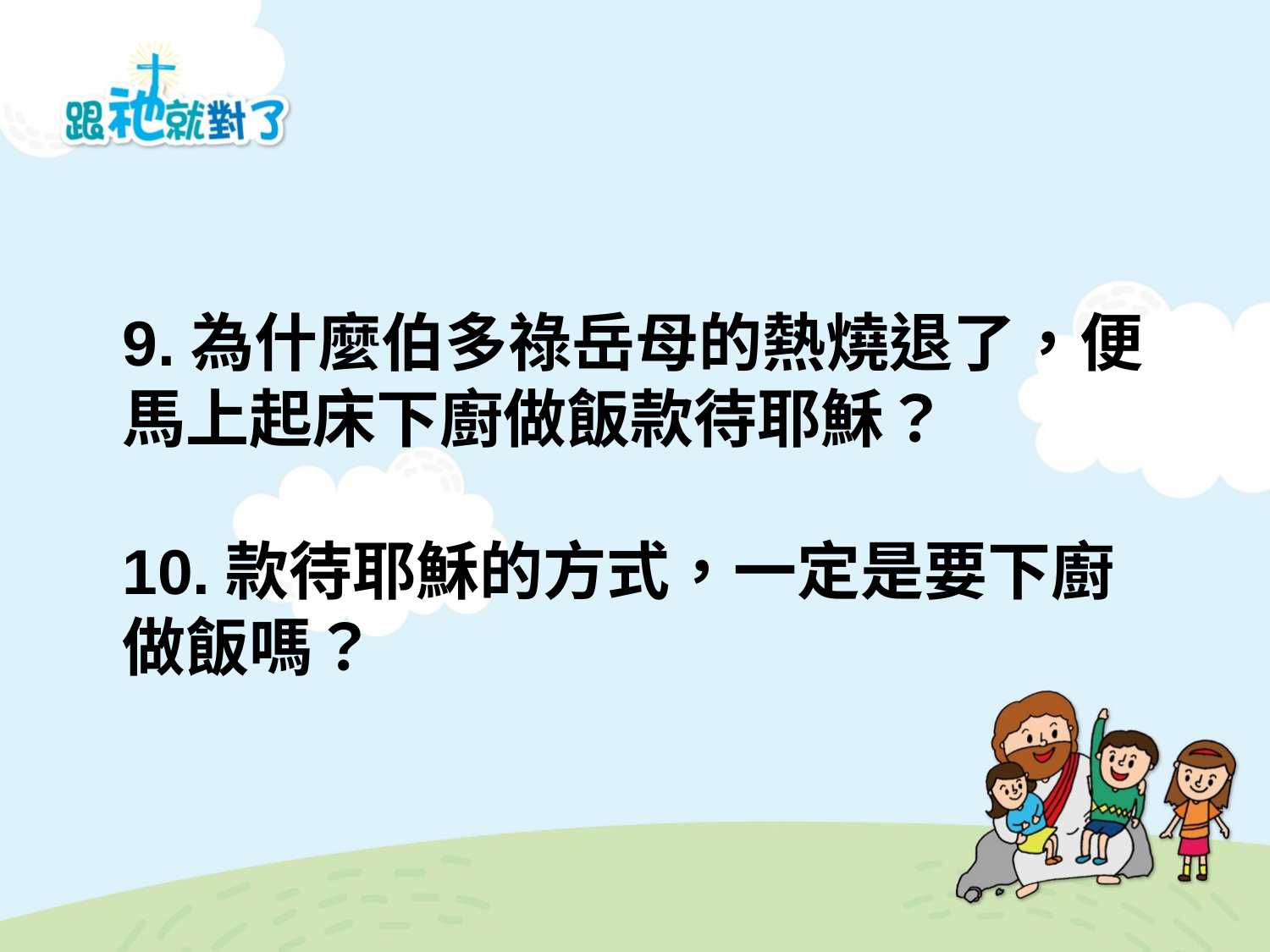

9.為什麼伯多祿岳母的熱燒退了，便馬上起床下廚做飯款待耶穌？

10.款待耶穌的方式，一定是要下廚做飯嗎？